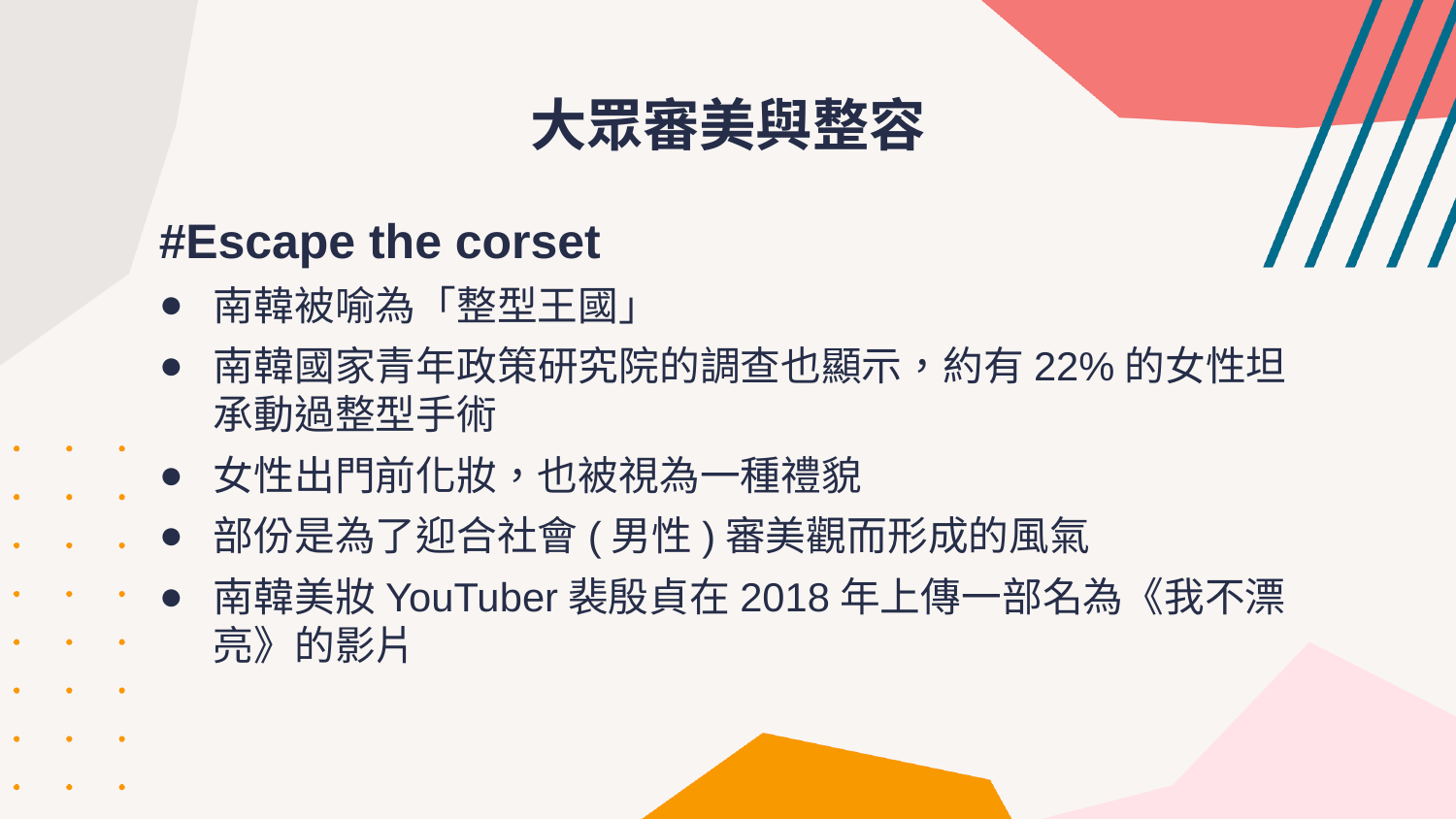

# 大眾審美與整容
#Escape the corset
南韓被喻為「整型王國」
南韓國家青年政策研究院的調查也顯示，約有22%的女性坦承動過整型手術
女性出門前化妝，也被視為一種禮貌
部份是為了迎合社會(男性)審美觀而形成的風氣
南韓美妝YouTuber裴殷貞在2018年上傳一部名為《我不漂亮》的影片